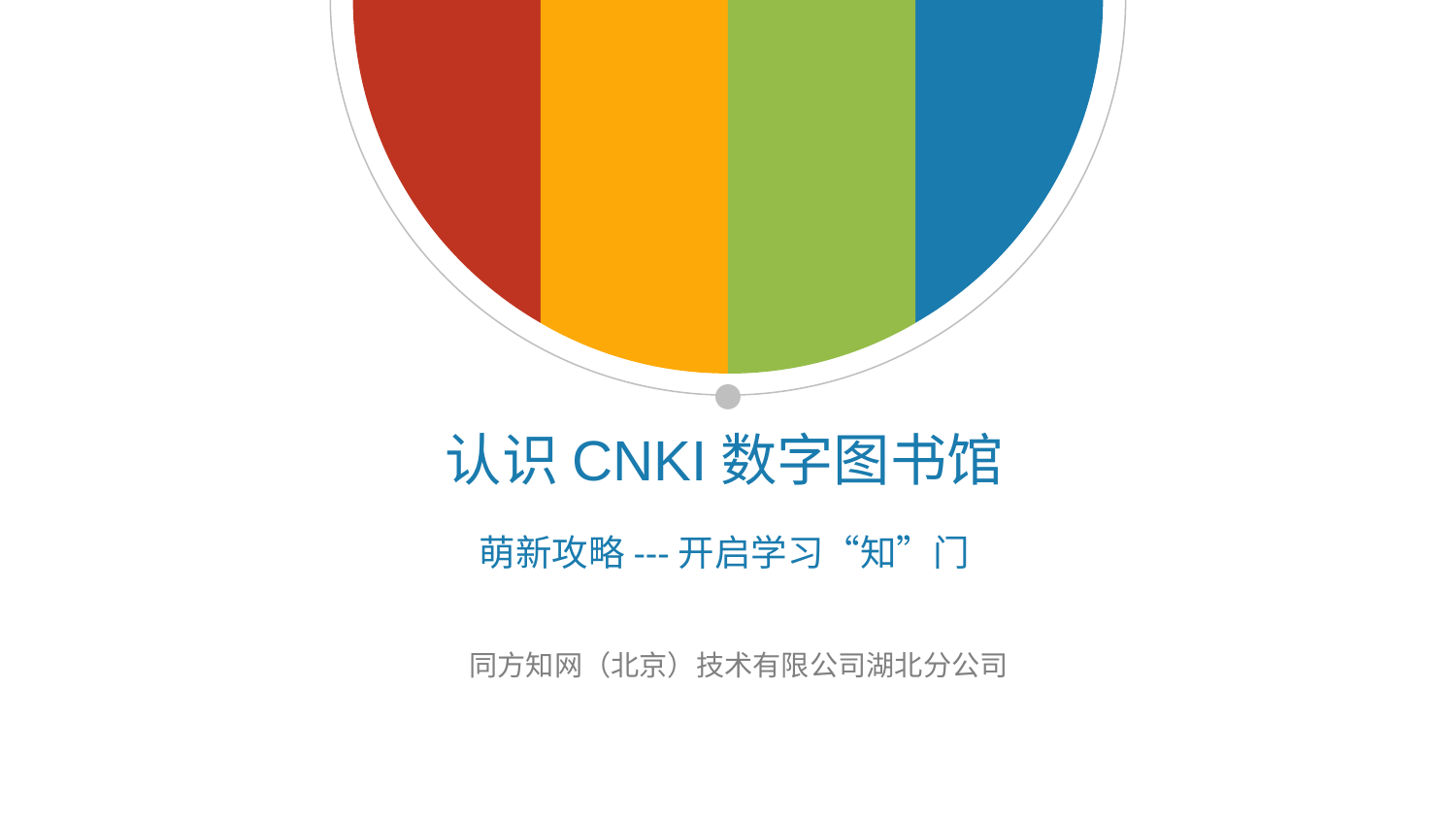

认识CNKI数字图书馆

萌新攻略---开启学习“知”门
同方知网（北京）技术有限公司湖北分公司